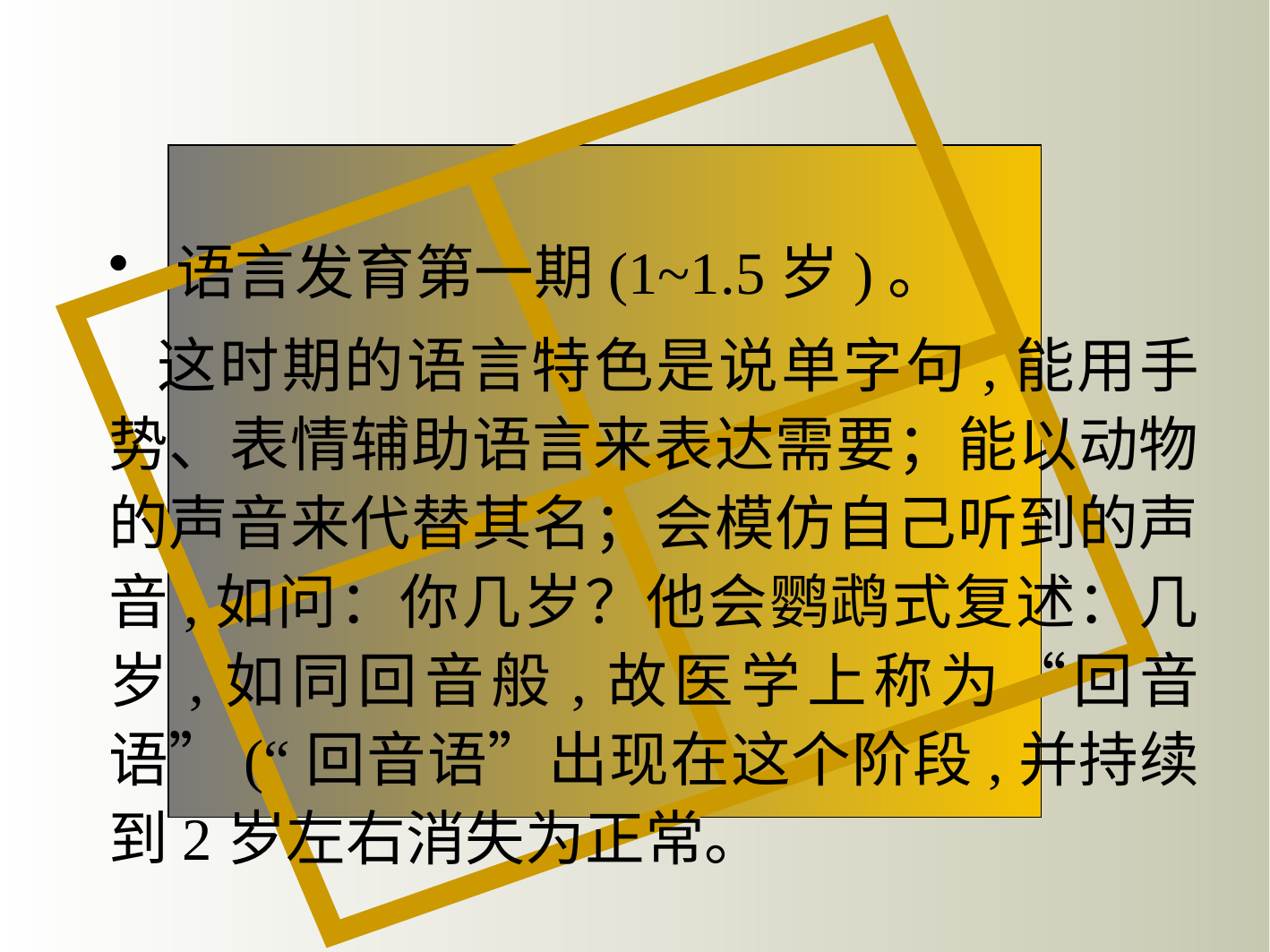

#
 语言发育第一期(1~1.5岁)。
  这时期的语言特色是说单字句,能用手势、表情辅助语言来表达需要；能以动物的声音来代替其名；会模仿自己听到的声音,如问：你几岁？他会鹦鹉式复述：几岁,如同回音般,故医学上称为“回音语”(“回音语”出现在这个阶段,并持续到2岁左右消失为正常。